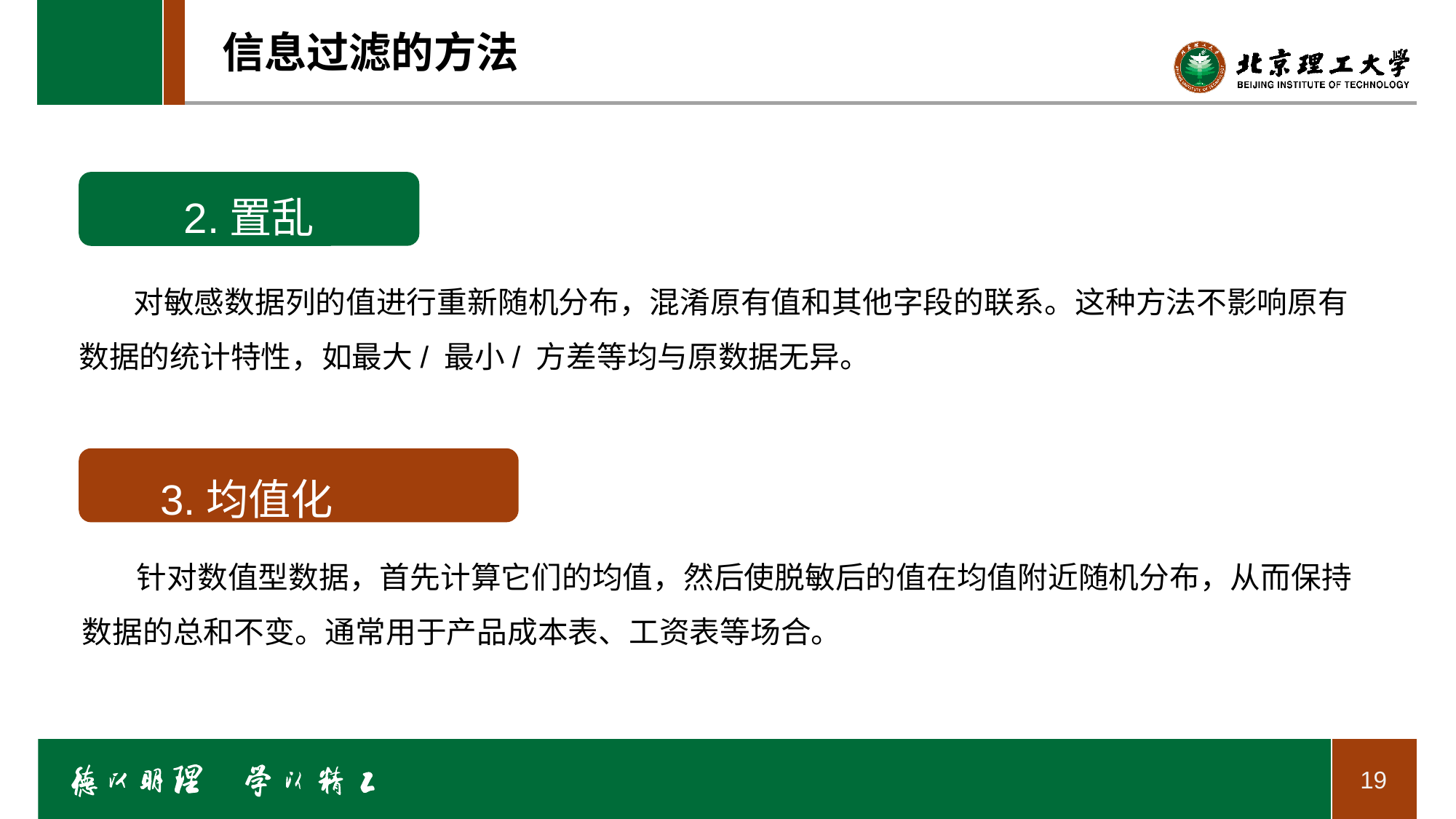

# 信息过滤的方法
2.置乱
对敏感数据列的值进行重新随机分布，混淆原有值和其他字段的联系。这种方法不影响原有数据的统计特性，如最大/ 最小/ 方差等均与原数据无异。
  3.均值化
针对数值型数据，首先计算它们的均值，然后使脱敏后的值在均值附近随机分布，从而保持数据的总和不变。通常用于产品成本表、工资表等场合。